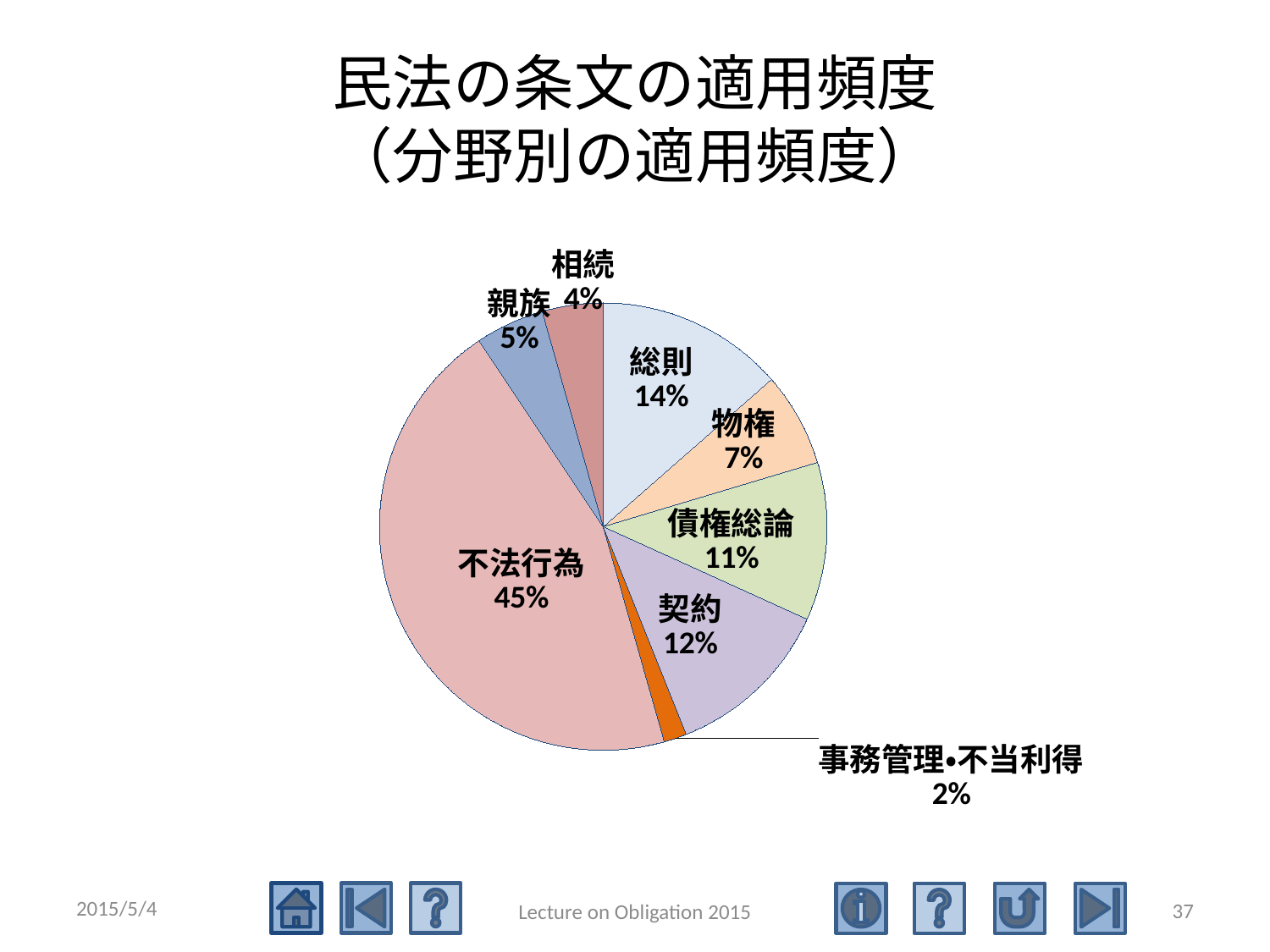

# 民法の条文の適用頻度 （分野別の適用頻度）

### Chart

| Category |  |
|---|---|
| 総則 | 9883.0 |
| 物権 | 4970.0 |
| 債権総論 | 8332.0 |
| 契約 | 8874.0 |
| その他 | 1203.0 |
| 不法行為 | 32863.0 |
| 親族 | 3623.0 |
| 相続 | 3206.0 |
2015/5/4
37
Lecture on Obligation 2015